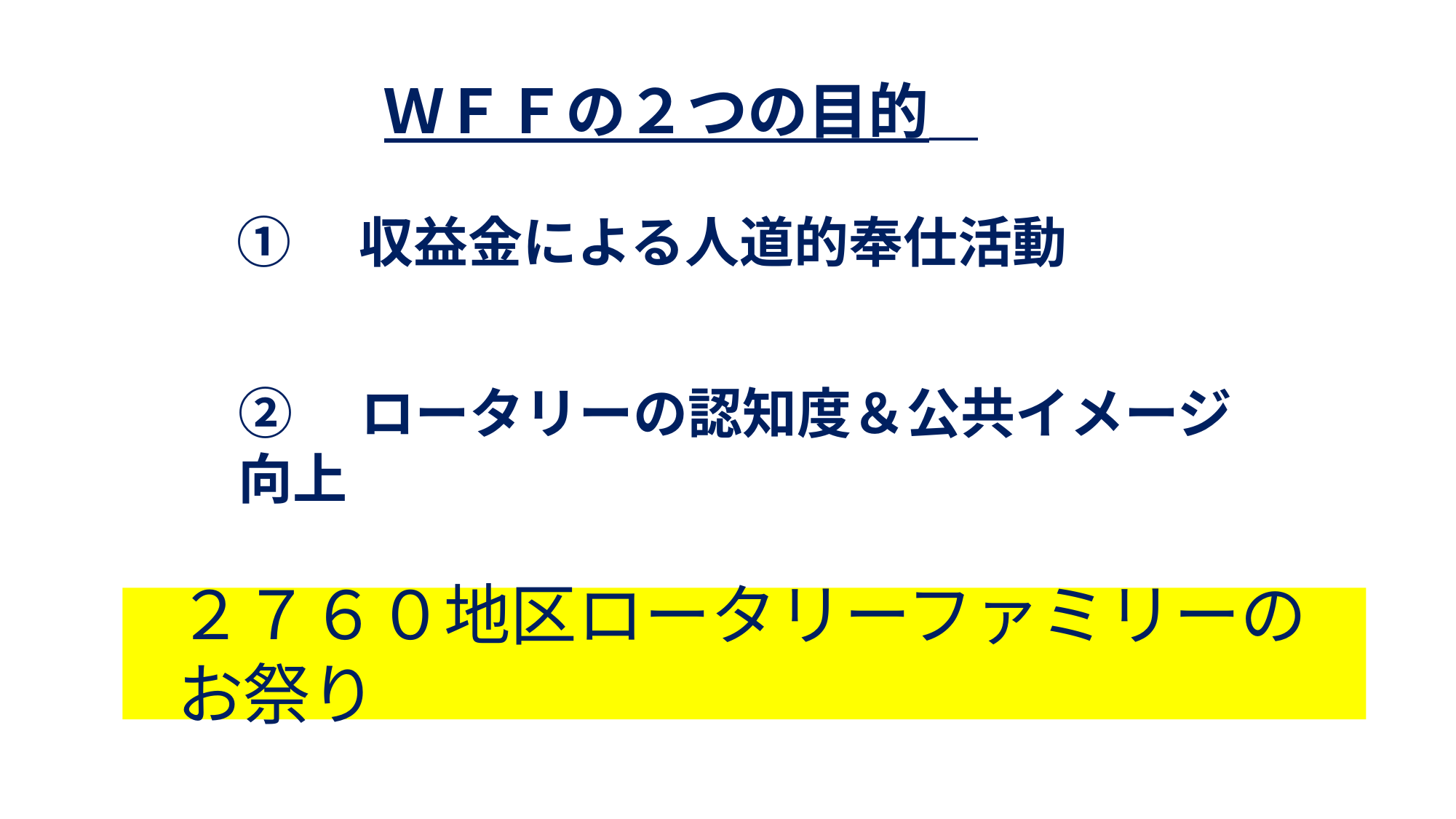

ＷＦＦの２つの目的
①　収益金による人道的奉仕活動
②　ロータリーの認知度＆公共イメージ向上

２７６０地区ロータリーファミリーのお祭り